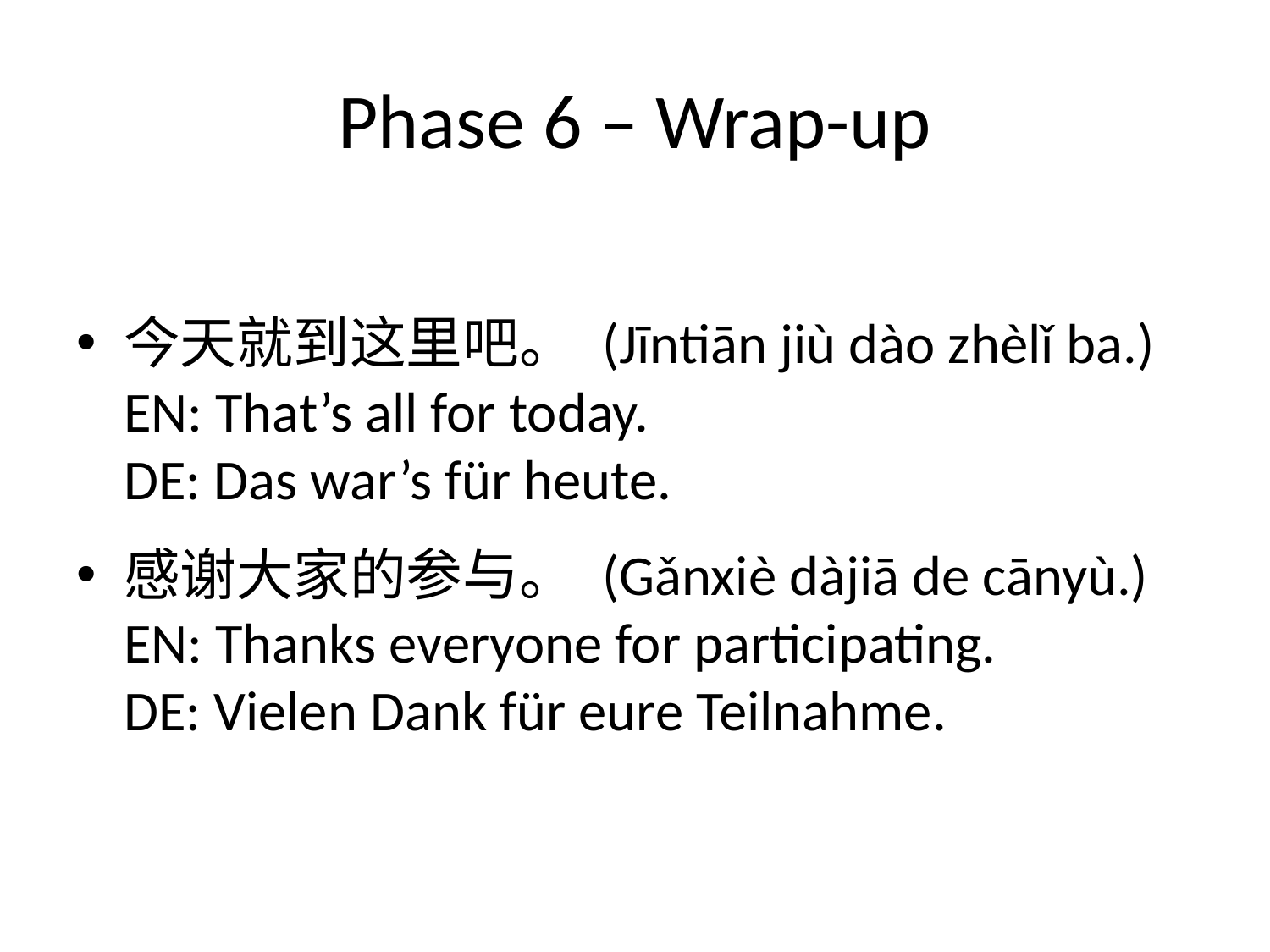

# Phase 6 – Wrap-up

今天就到这里吧。 (Jīntiān jiù dào zhèlǐ ba.)
EN: That’s all for today.
DE: Das war’s für heute.
感谢大家的参与。 (Gǎnxiè dàjiā de cānyù.)
EN: Thanks everyone for participating.
DE: Vielen Dank für eure Teilnahme.